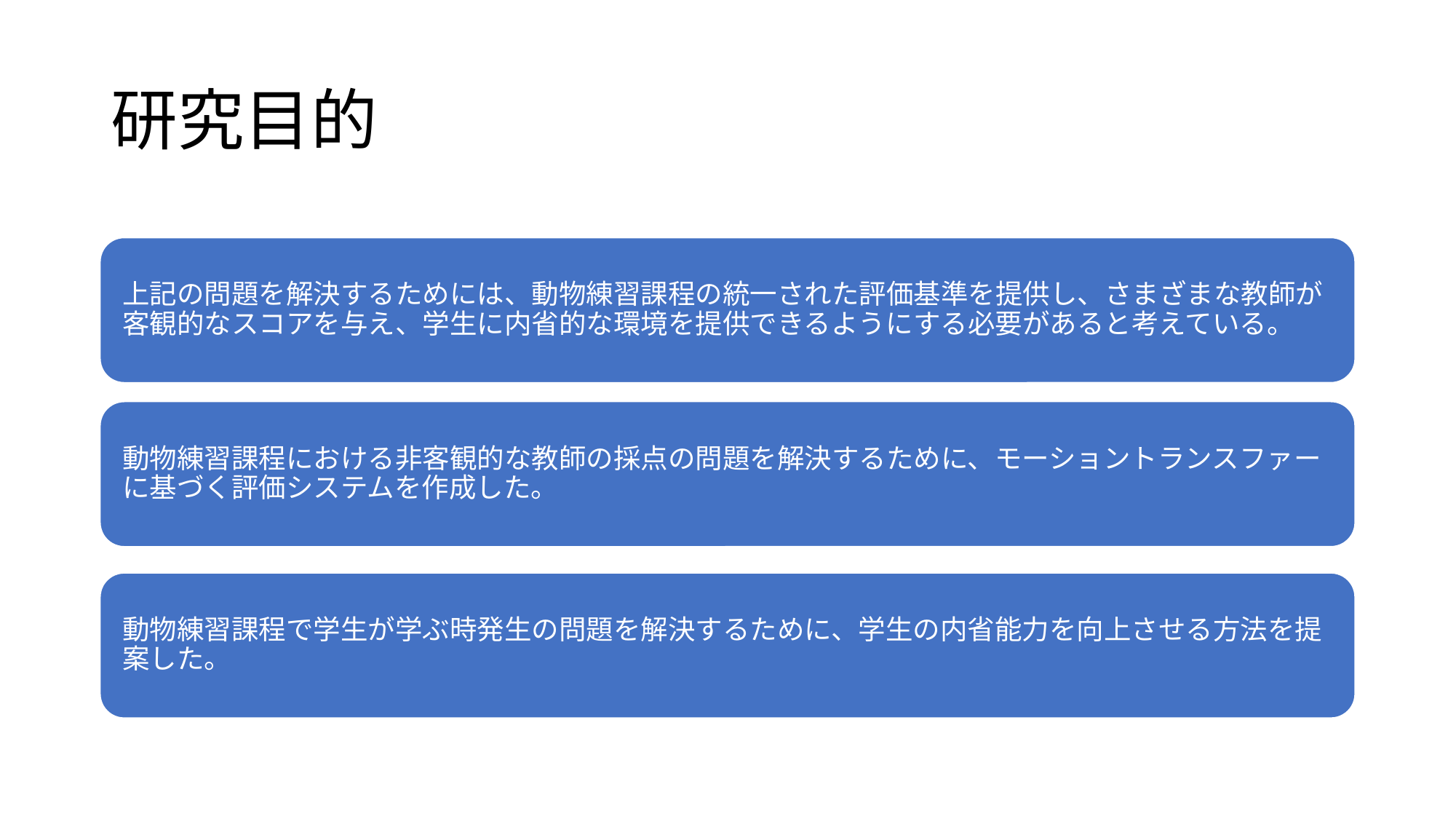

# 研究目的
上記の問題を解決するためには、動物練習課程の統一された評価基準を提供し、さまざまな教師が客観的なスコアを与え、学生に内省的な環境を提供できるようにする必要があると考えている。
動物練習課程における非客観的な教師の採点の問題を解決するために、モーショントランスファーに基づく評価システムを作成した。
動物練習課程で学生が学ぶ時発生の問題を解決するために、学生の内省能力を向上させる方法を提案した。